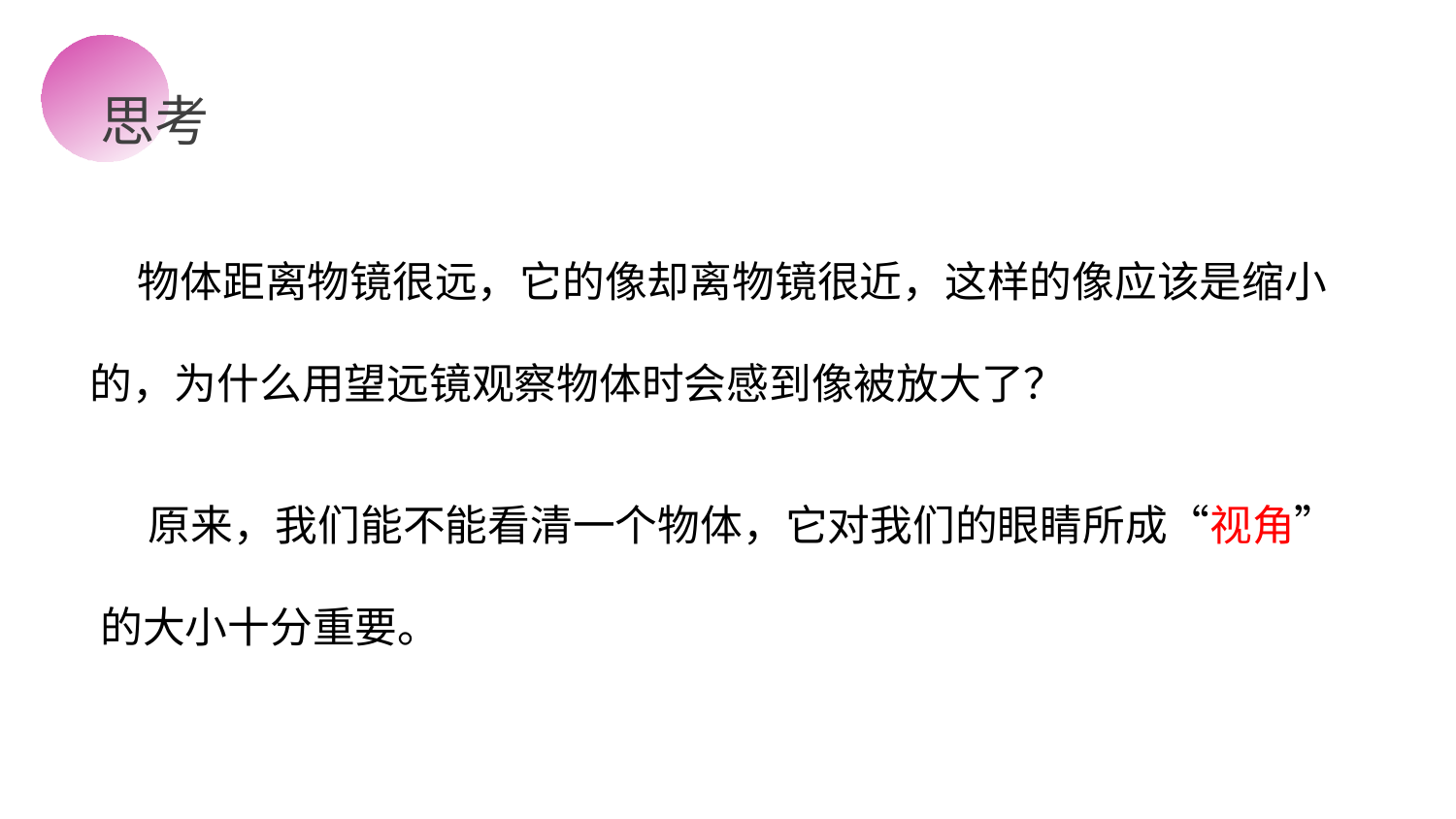

思考
    物体距离物镜很远，它的像却离物镜很近，这样的像应该是缩小的，为什么用望远镜观察物体时会感到像被放大了？
    原来，我们能不能看清一个物体，它对我们的眼睛所成“视角”的大小十分重要。